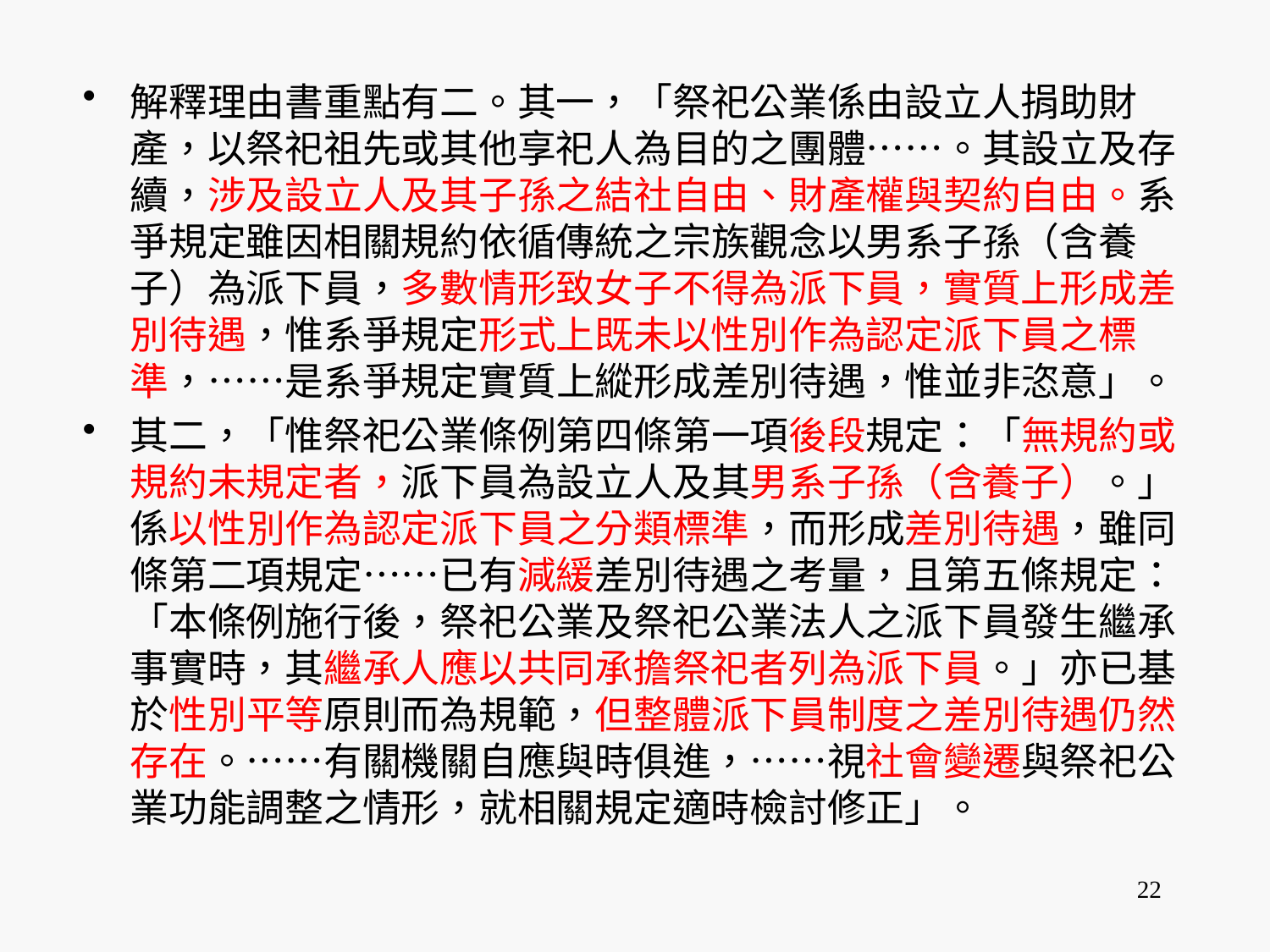

#
解釋理由書重點有二。其一，「祭祀公業係由設立人捐助財產，以祭祀祖先或其他享祀人為目的之團體……。其設立及存續，涉及設立人及其子孫之結社自由、財產權與契約自由。系爭規定雖因相關規約依循傳統之宗族觀念以男系子孫（含養子）為派下員，多數情形致女子不得為派下員，實質上形成差別待遇，惟系爭規定形式上既未以性別作為認定派下員之標準，……是系爭規定實質上縱形成差別待遇，惟並非恣意」。
其二，「惟祭祀公業條例第四條第一項後段規定：「無規約或規約未規定者，派下員為設立人及其男系子孫（含養子）。」係以性別作為認定派下員之分類標準，而形成差別待遇，雖同條第二項規定……已有減緩差別待遇之考量，且第五條規定：「本條例施行後，祭祀公業及祭祀公業法人之派下員發生繼承事實時，其繼承人應以共同承擔祭祀者列為派下員。」亦已基於性別平等原則而為規範，但整體派下員制度之差別待遇仍然存在。……有關機關自應與時俱進，……視社會變遷與祭祀公業功能調整之情形，就相關規定適時檢討修正」。

22